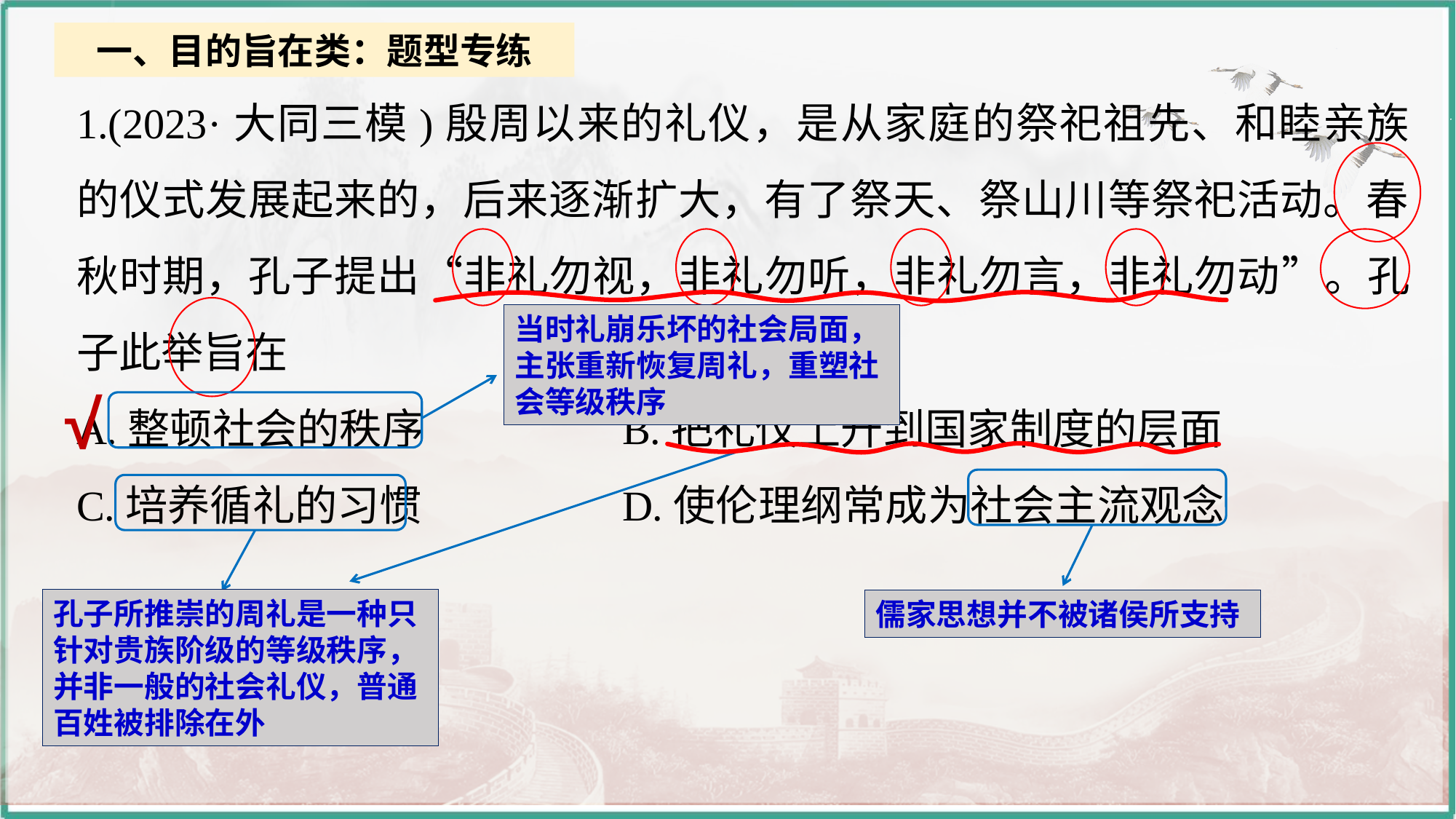

一、目的旨在类：题型专练
1.(2023·大同三模)殷周以来的礼仪，是从家庭的祭祀祖先、和睦亲族的仪式发展起来的，后来逐渐扩大，有了祭天、祭山川等祭祀活动。春秋时期，孔子提出“非礼勿视，非礼勿听，非礼勿言，非礼勿动”。孔子此举旨在
A.整顿社会的秩序		B.把礼仪上升到国家制度的层面
C.培养循礼的习惯		D.使伦理纲常成为社会主流观念

当时礼崩乐坏的社会局面，主张重新恢复周礼，重塑社会等级秩序

√

孔子所推崇的周礼是一种只针对贵族阶级的等级秩序，并非一般的社会礼仪，普通百姓被排除在外
儒家思想并不被诸侯所支持